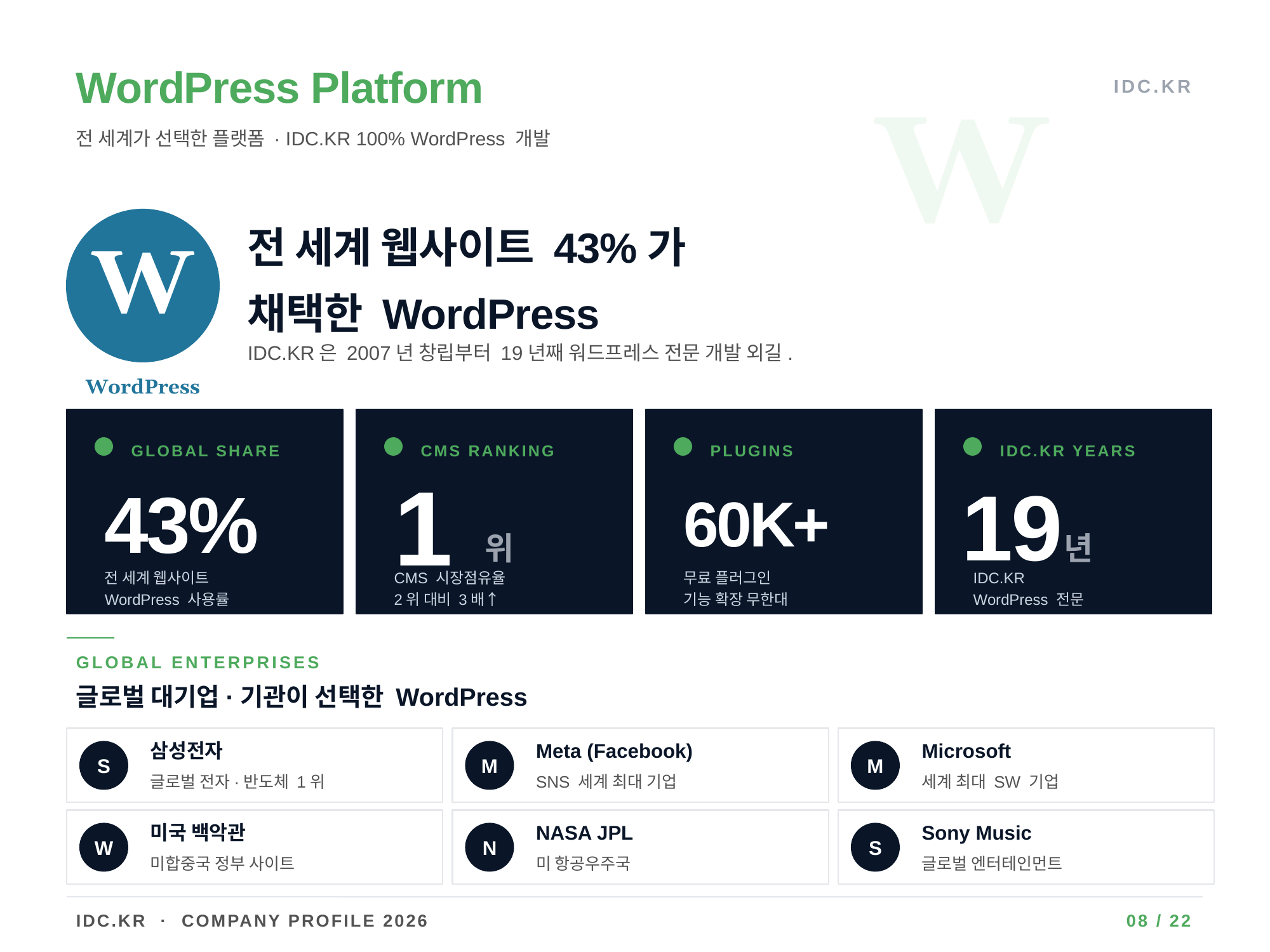

W
WordPress Platform
IDC.KR
전 세계가 선택한 플랫폼 · IDC.KR 100% WordPress 개발
W

전 세계 웹사이트 43%가
채택한 WordPress
IDC.KR은 2007년 창립부터 19년째 워드프레스 전문 개발 외길.
WordPress

GLOBAL SHARE
CMS RANKING
PLUGINS
IDC.KR YEARS

43%
60K+
1
19
위
년
전 세계 웹사이트
WordPress 사용률
CMS 시장점유율
2위 대비 3배↑
무료 플러그인
기능 확장 무한대
IDC.KR
WordPress 전문

GLOBAL ENTERPRISES
글로벌 대기업·기관이 선택한 WordPress

삼성전자
Meta (Facebook)
Microsoft

S

M

M
글로벌 전자·반도체 1위
SNS 세계 최대 기업
세계 최대 SW 기업

미국 백악관
NASA JPL
Sony Music

W

N

S
미합중국 정부 사이트
미 항공우주국
글로벌 엔터테인먼트

IDC.KR  ·  COMPANY PROFILE 2026
08 / 22